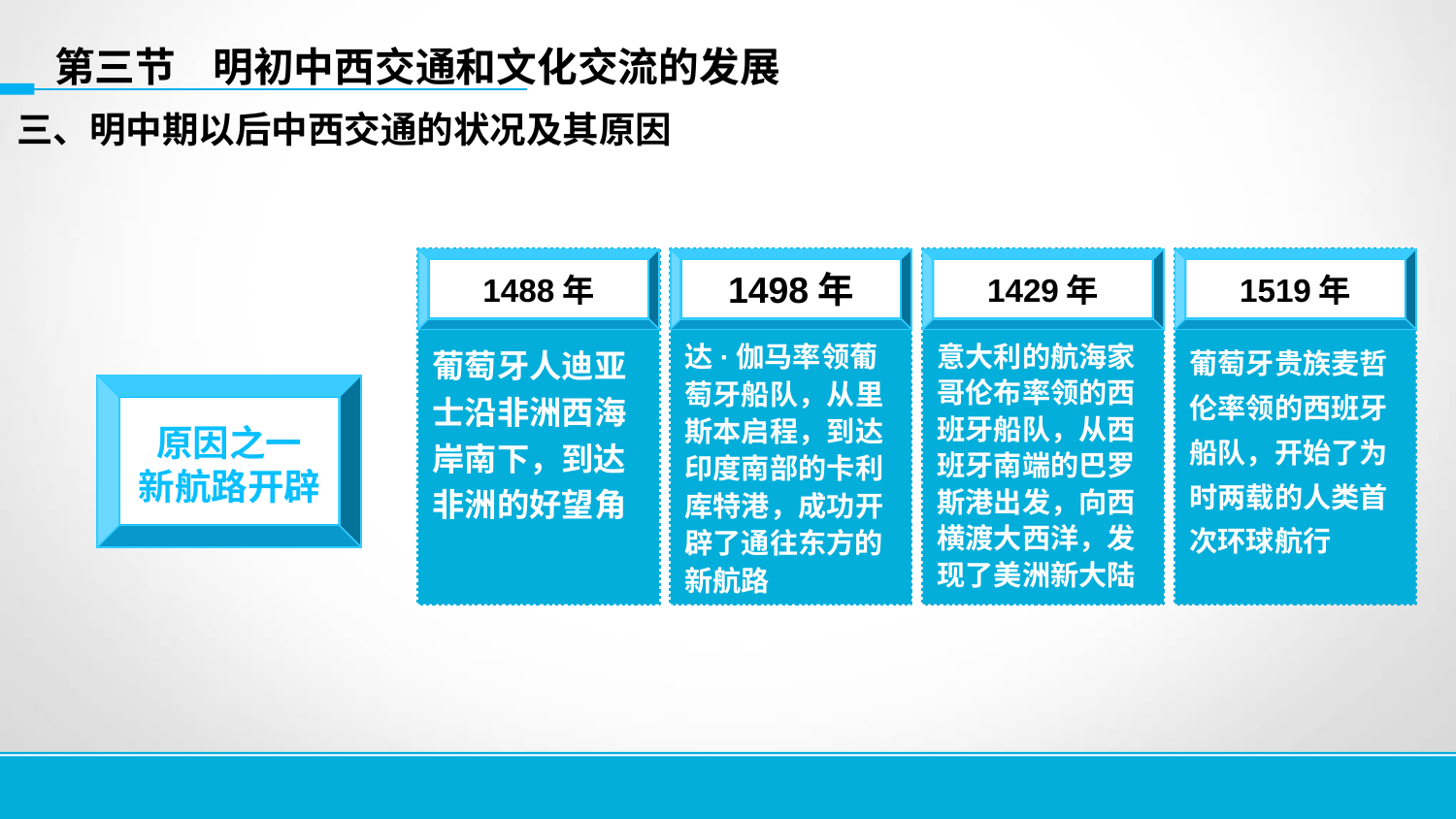

第三节    明初中西交通和文化交流的发展

三、明中期以后中西交通的状况及其原因

1488年
1498年
1429年
1519年
达·伽马率领葡萄牙船队，从里斯本启程，到达印度南部的卡利库特港，成功开辟了通往东方的新航路
意大利的航海家哥伦布率领的西班牙船队，从西班牙南端的巴罗斯港出发，向西横渡大西洋，发现了美洲新大陆
葡萄牙人迪亚士沿非洲西海岸南下，到达非洲的好望角
葡萄牙贵族麦哲伦率领的西班牙船队，开始了为时两载的人类首次环球航行

原因之一
新航路开辟

8